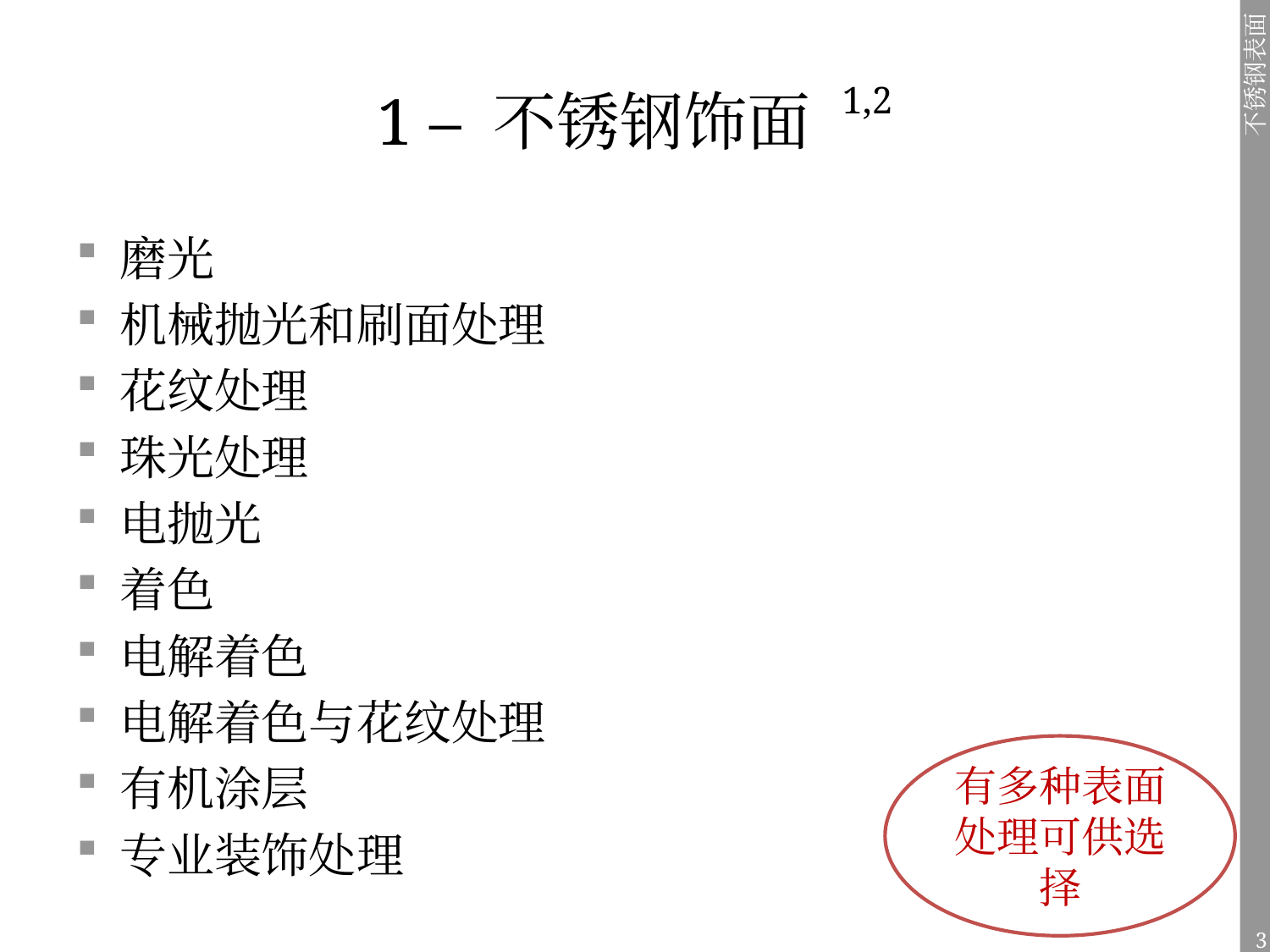

# 1 – 不锈钢饰面 1,2
磨光
机械抛光和刷面处理
花纹处理
珠光处理
电抛光
着色
电解着色
电解着色与花纹处理
有机涂层
专业装饰处理

有多种表面处理可供选择
3